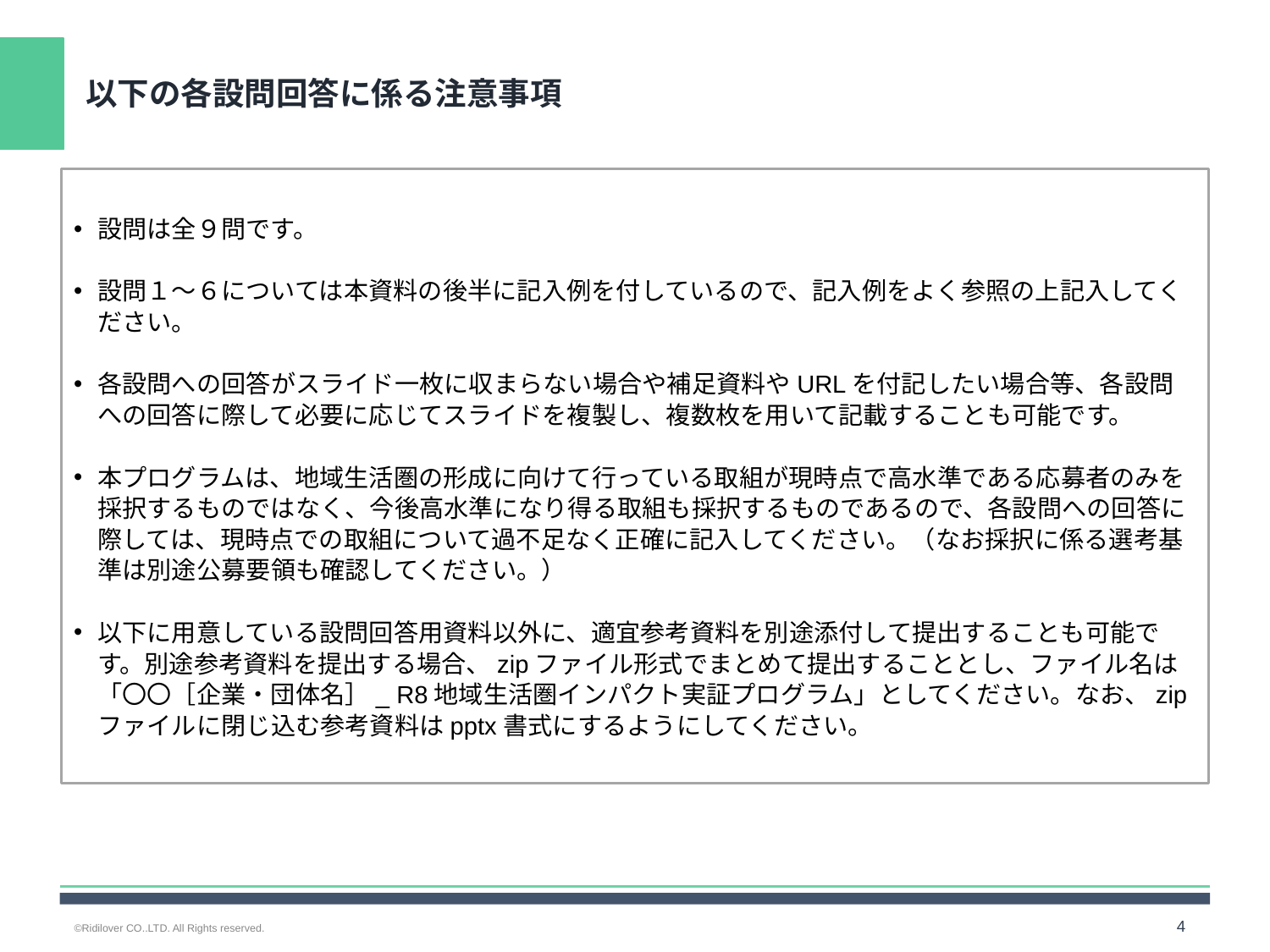

以下の各設問回答に係る注意事項

設問は全９問です。

設問１〜６については本資料の後半に記入例を付しているので、記入例をよく参照の上記入してください。

各設問への回答がスライド一枚に収まらない場合や補足資料やURLを付記したい場合等、各設問への回答に際して必要に応じてスライドを複製し、複数枚を用いて記載することも可能です。

本プログラムは、地域生活圏の形成に向けて行っている取組が現時点で高水準である応募者のみを採択するものではなく、今後高水準になり得る取組も採択するものであるので、各設問への回答に際しては、現時点での取組について過不足なく正確に記入してください。（なお採択に係る選考基準は別途公募要領も確認してください。）

以下に用意している設問回答用資料以外に、適宜参考資料を別途添付して提出することも可能です。別途参考資料を提出する場合、zipファイル形式でまとめて提出することとし、ファイル名は「〇〇［企業・団体名］_ R8地域生活圏インパクト実証プログラム」としてください。なお、zipファイルに閉じ込む参考資料はpptx書式にするようにしてください。